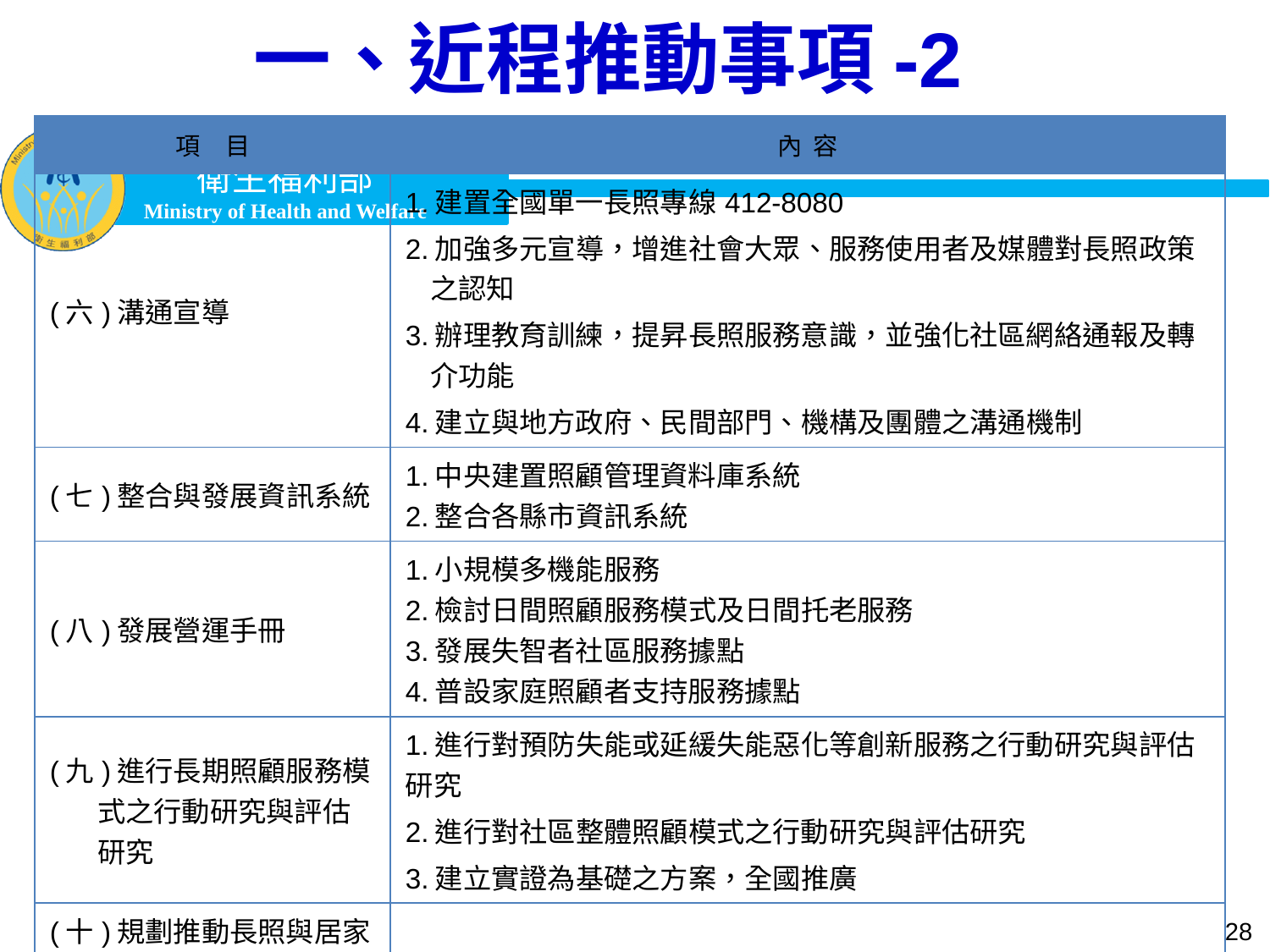

一、近程推動事項-2
| 項　目 | 內 容 |
| --- | --- |
| (六)溝通宣導 | 1.建置全國單一長照專線412-8080 2.加強多元宣導，增進社會大眾、服務使用者及媒體對長照政策之認知 3.辦理教育訓練，提昇長照服務意識，並強化社區網絡通報及轉介功能 4.建立與地方政府、民間部門、機構及團體之溝通機制 |
| (七)整合與發展資訊系統 | 1.中央建置照顧管理資料庫系統 2.整合各縣市資訊系統 |
| (八)發展營運手冊 | 1.小規模多機能服務 2.檢討日間照顧服務模式及日間托老服務 3.發展失智者社區服務據點 4.普設家庭照顧者支持服務據點 |
| (九)進行長期照顧服務模式之行動研究與評估研究 | 1.進行對預防失能或延緩失能惡化等創新服務之行動研究與評估研究 2.進行對社區整體照顧模式之行動研究與評估研究 3.建立實證為基礎之方案，全國推廣 |
| (十)規劃推動長照與居家安寧及在宅醫療之結合 | 銜接長照與居家及在宅醫療資源 |
28